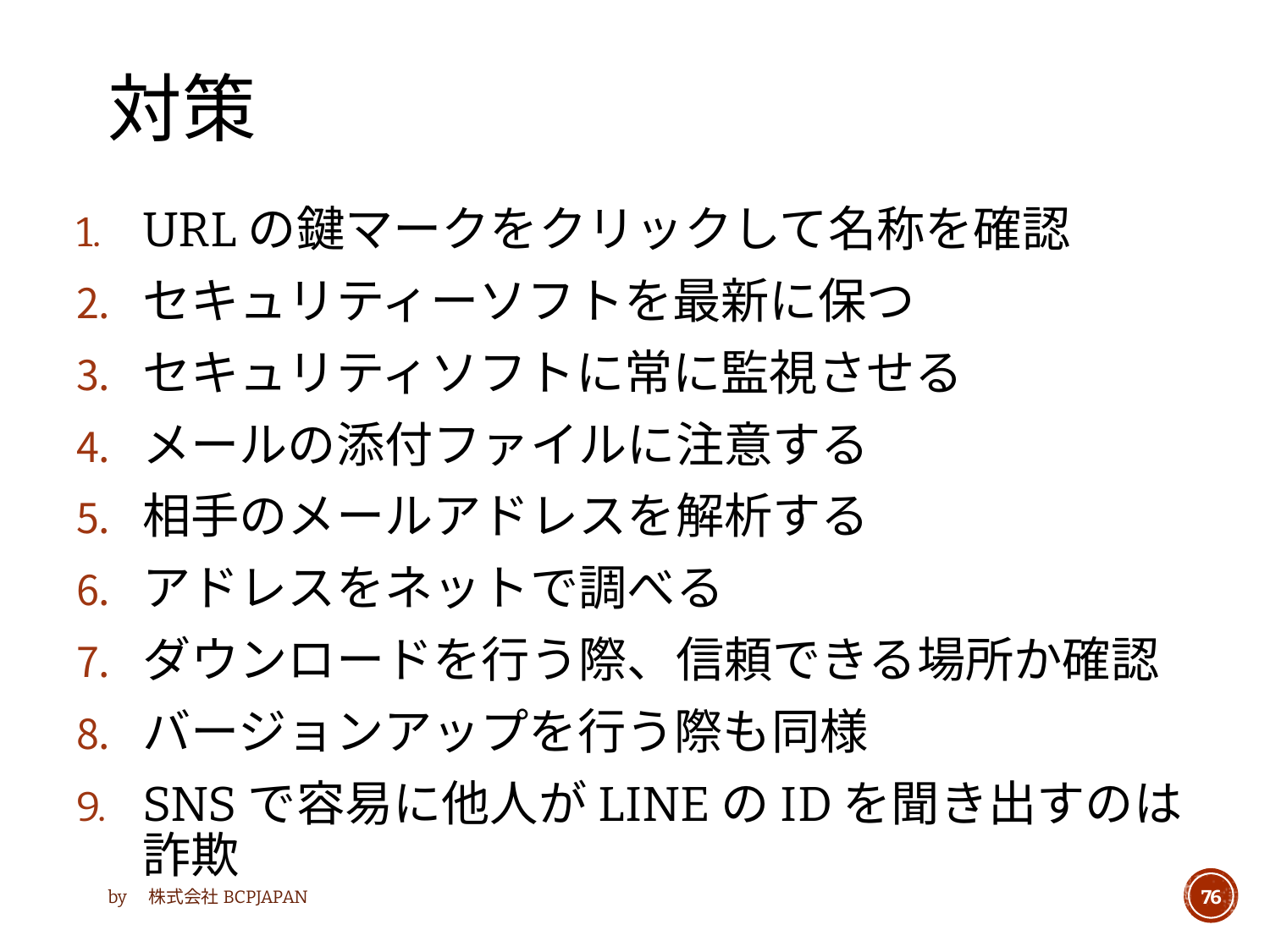

# 対策
URLの鍵マークをクリックして名称を確認
セキュリティーソフトを最新に保つ
セキュリティソフトに常に監視させる
メールの添付ファイルに注意する
相手のメールアドレスを解析する
アドレスをネットで調べる
ダウンロードを行う際、信頼できる場所か確認
バージョンアップを行う際も同様
SNSで容易に他人がLINEのIDを聞き出すのは詐欺

by　株式会社BCPJAPAN
76